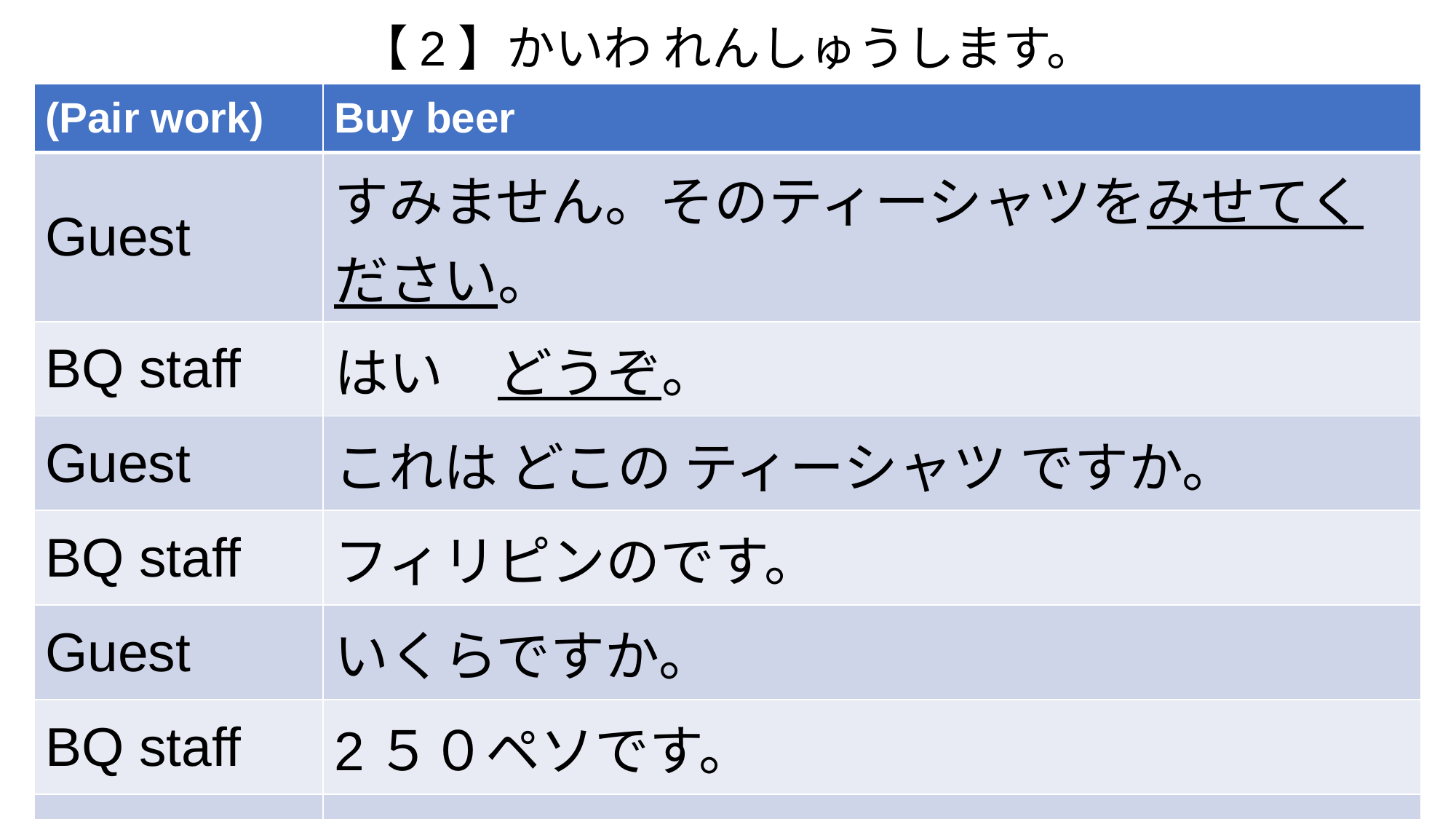

# 【2】かいわ れんしゅうします。
| (Pair work) | Buy beer |
| --- | --- |
| Guest | すみません。そのティーシャツをみせてください。 |
| BQ staff | はい　どうぞ。 |
| Guest | これは どこの ティーシャツ ですか。 |
| BQ staff | フィリピンのです。 |
| Guest | いくらですか。 |
| BQ staff | 2５０ペソです。 |
| Guest | じゃ これを ください。 |